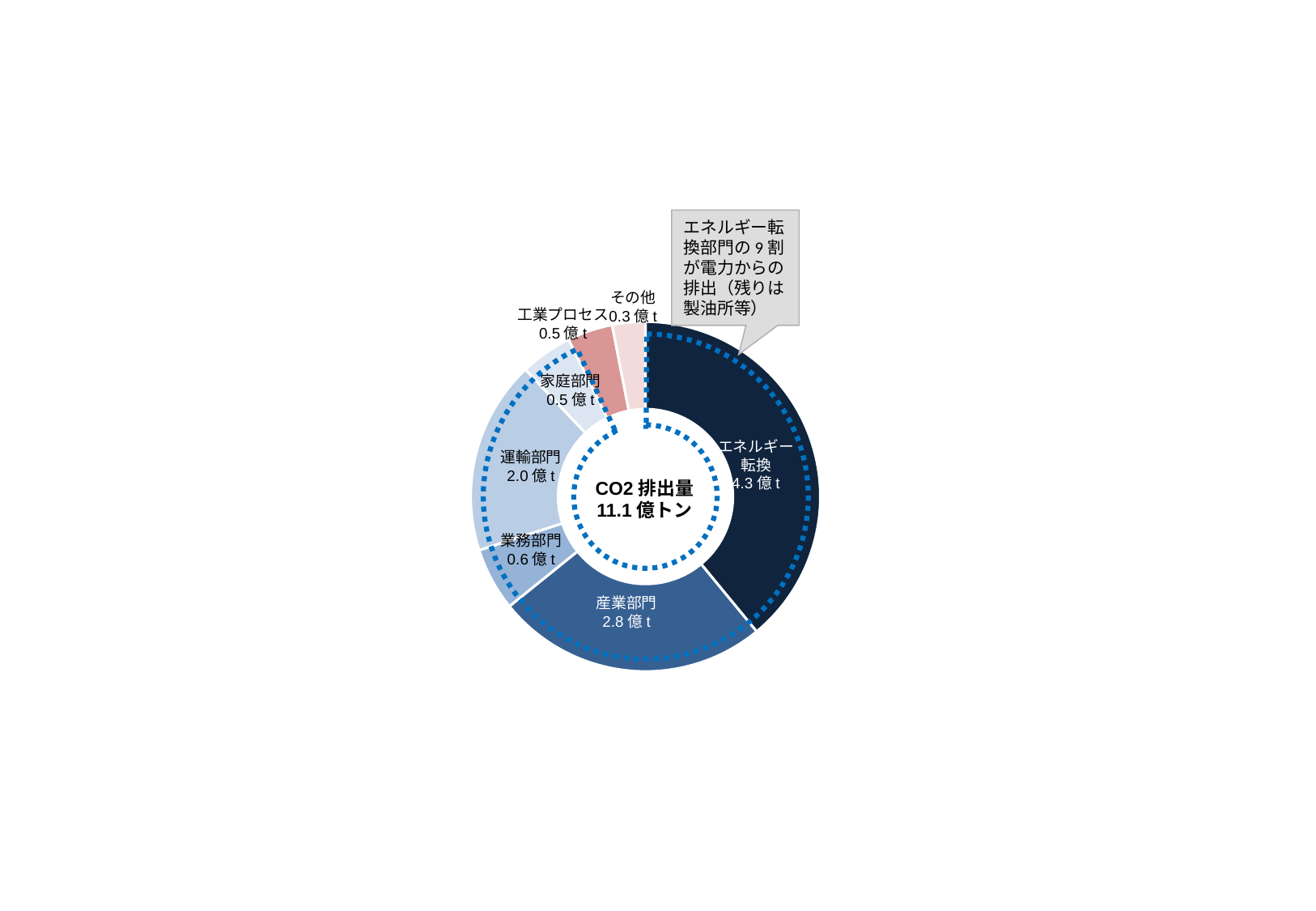

エネルギー転換部門の9割が電力からの排出（残りは製油所等）
その他
0.3億t
工業プロセス
0.5億t

### Chart

| Category |  |
|---|---|
| エネルギー転換 | 0.39075040164629854 |
| 産業部門 | 0.25200010830911423 |
| 業務部門 | 0.058404787262848167 |
| 運輸部門 | 0.17923262992580827 |
| 家庭部門 | 0.04816235536220373 |
| 工業プロセス | 0.04186953690286592 |
| その他 | 0.03067765402458617 |
家庭部門
0.5億t

エネルギー
転換
4.3億t
運輸部門
2.0億t
業務部門
0.6億t
産業部門
2.8億t
CO2排出量
11.1億トン